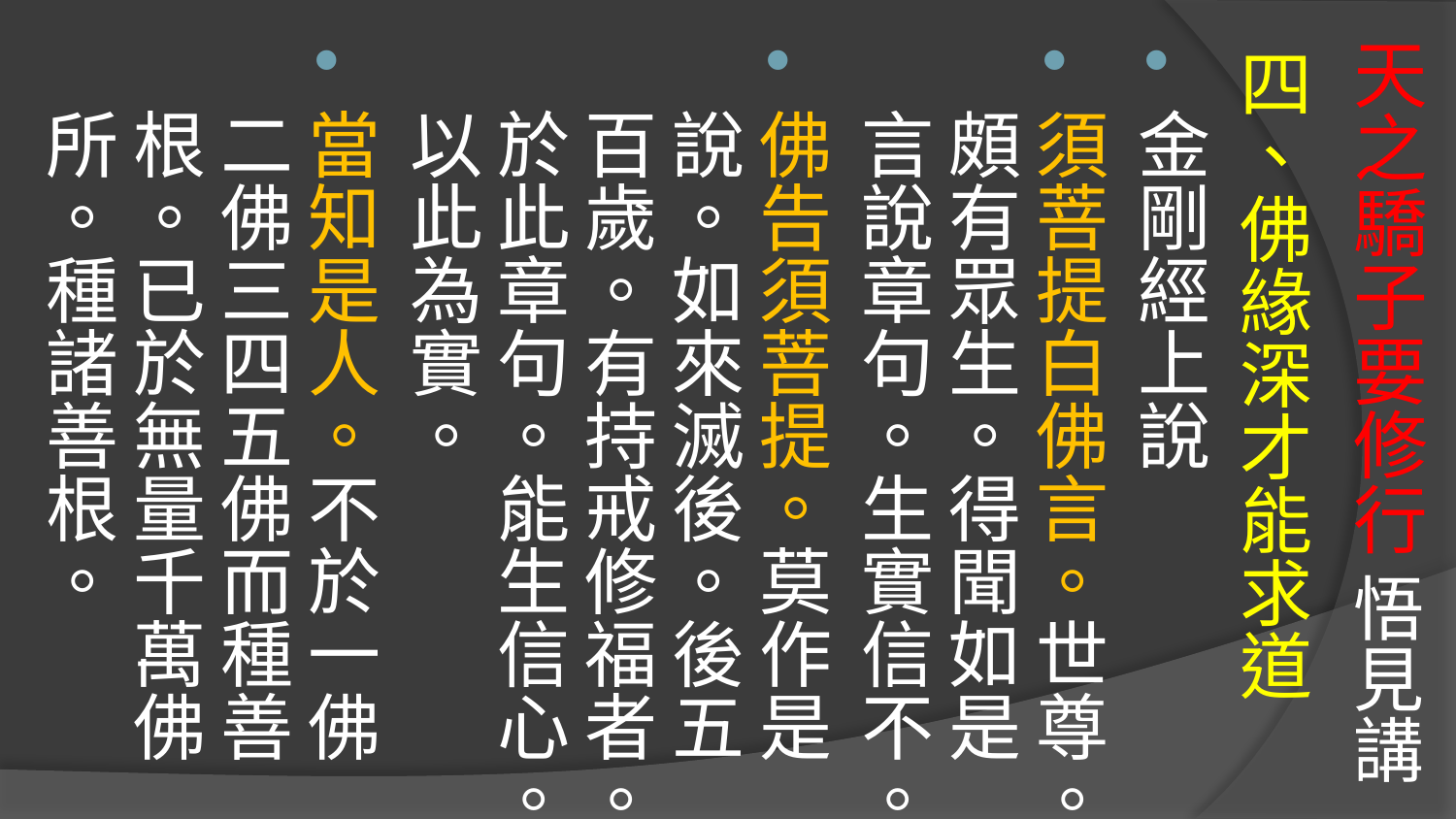

四、佛緣深才能求道
金剛經上說
須菩提白佛言。世尊。頗有眾生。得聞如是言說章句。生實信不。
佛告須菩提。莫作是說。如來滅後。後五百歲。有持戒修福者。於此章句。能生信心。以此為實。
當知是人。不於一佛二佛三四五佛而種善根。已於無量千萬佛所。種諸善根。
# 天之驕子要修行 悟見講